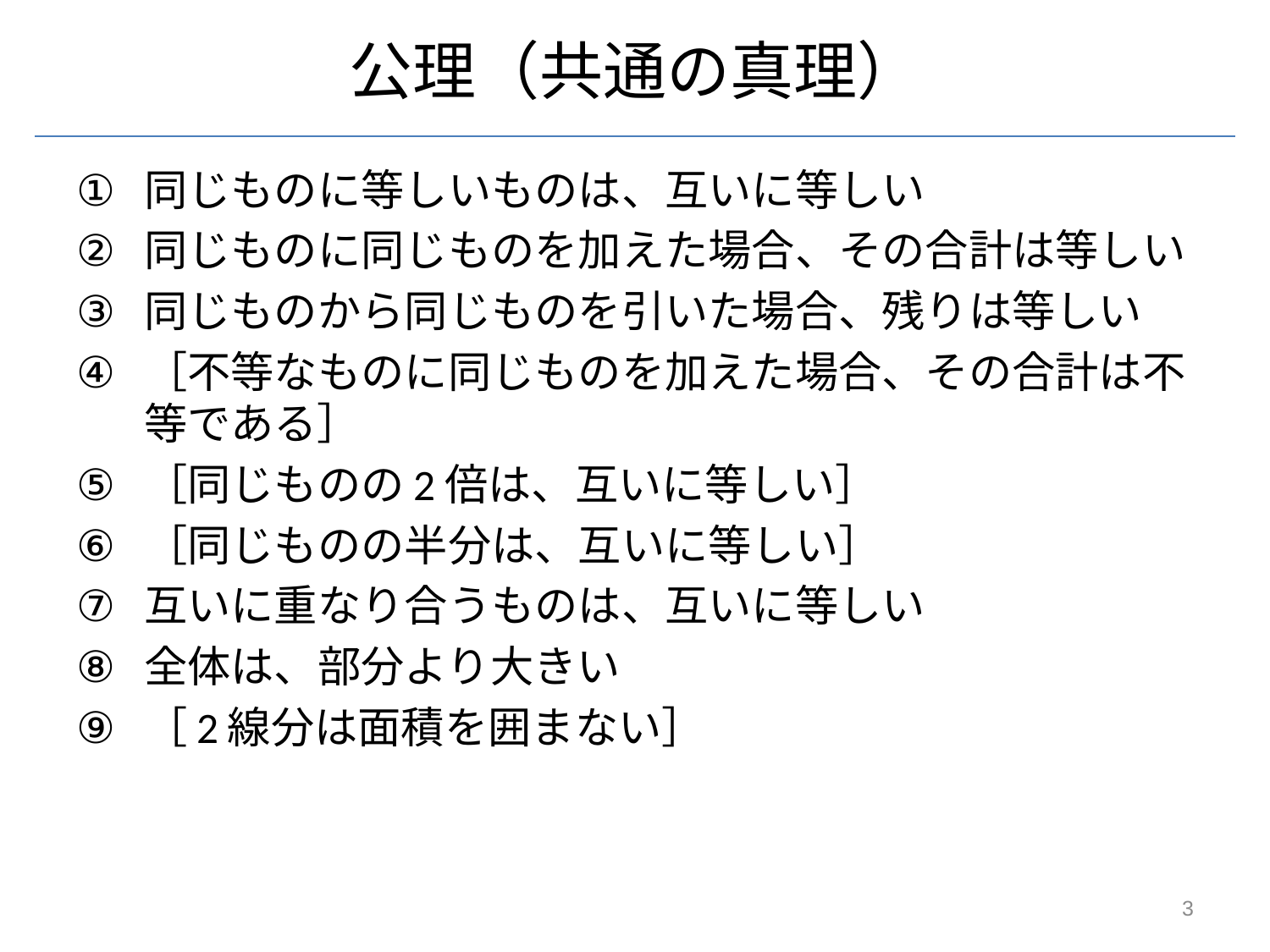

# 公理（共通の真理）
同じものに等しいものは、互いに等しい
同じものに同じものを加えた場合、その合計は等しい
同じものから同じものを引いた場合、残りは等しい
［不等なものに同じものを加えた場合、その合計は不等である］
［同じものの2倍は、互いに等しい］
［同じものの半分は、互いに等しい］
互いに重なり合うものは、互いに等しい
全体は、部分より大きい
［2線分は面積を囲まない］
3